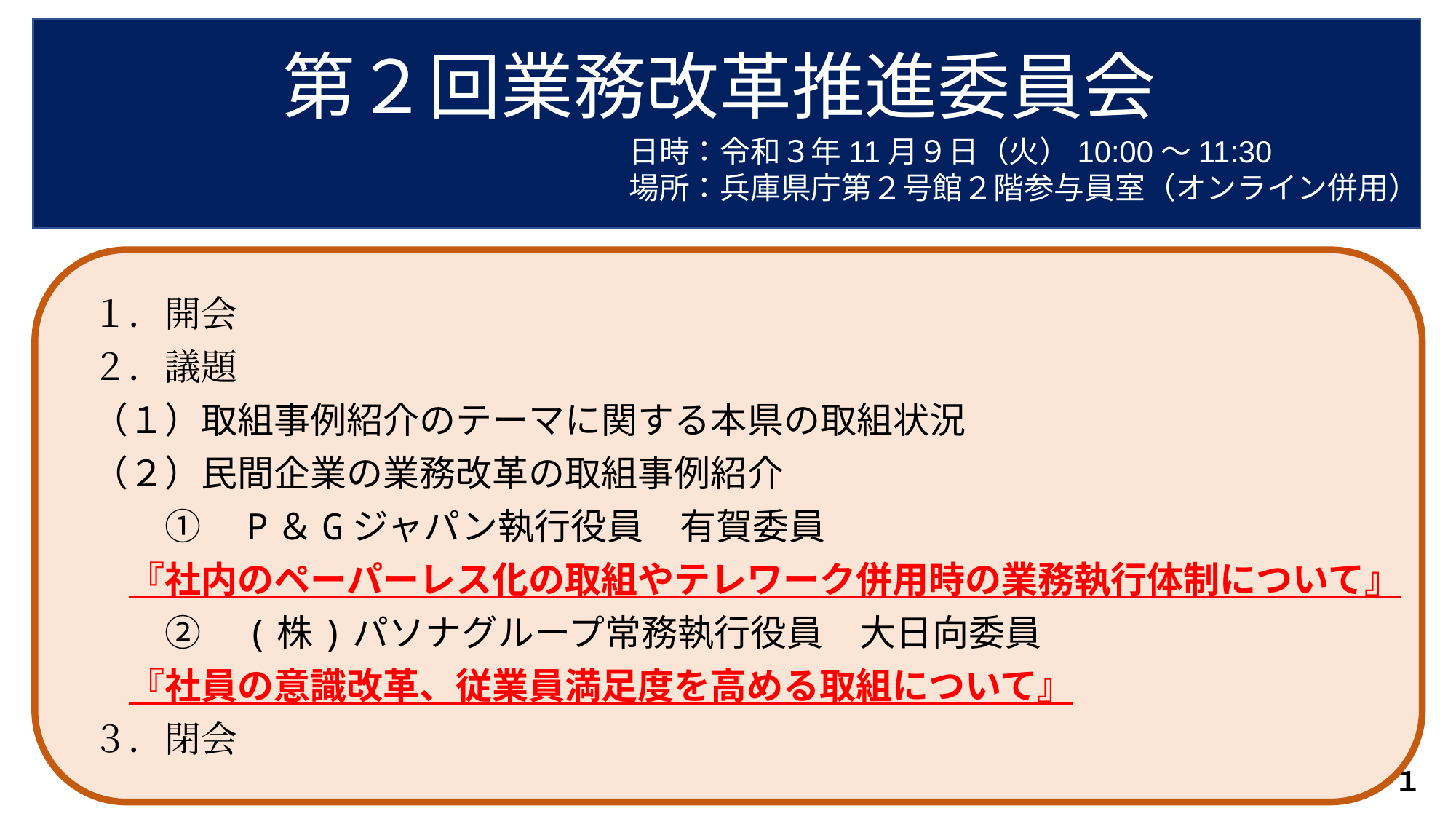

第２回業務改革推進委員会
日時：令和３年11月９日（火）10:00～11:30
場所：兵庫県庁第２号館２階参与員室（オンライン併用）

１．開会
２．議題
（１）取組事例紹介のテーマに関する本県の取組状況
（２）民間企業の業務改革の取組事例紹介
　　①　P＆Gジャパン執行役員　有賀委員
　『社内のペーパーレス化の取組やテレワーク併用時の業務執行体制について』
　　②　(株)パソナグループ常務執行役員　大日向委員
　『社員の意識改革、従業員満足度を高める取組について』
３．閉会
１